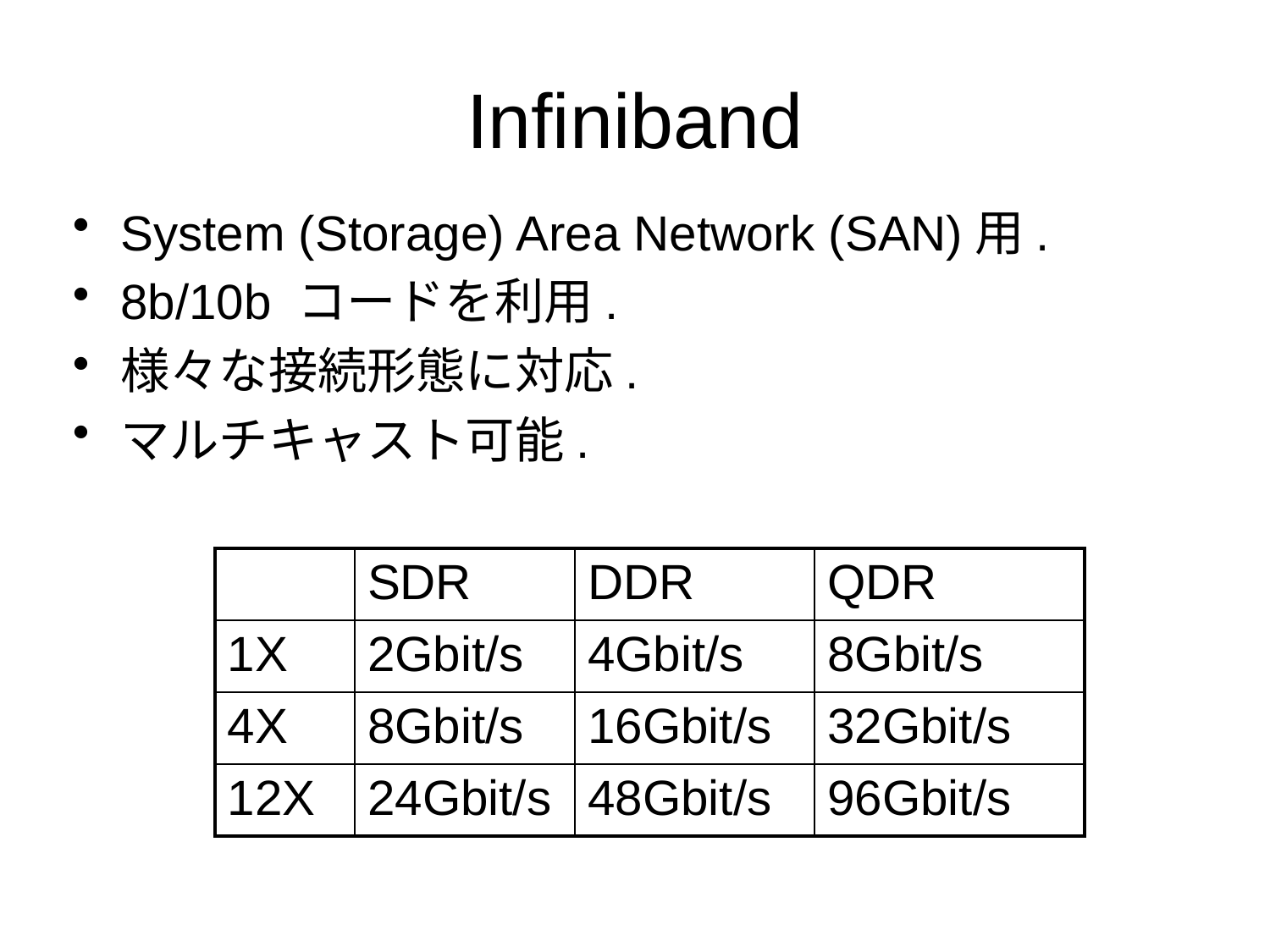

# Infiniband
System (Storage) Area Network (SAN)用.
8b/10b コードを利用.
様々な接続形態に対応.
マルチキャスト可能.

|  | SDR | DDR | QDR |
| --- | --- | --- | --- |
| 1X | 2Gbit/s | 4Gbit/s | 8Gbit/s |
| 4X | 8Gbit/s | 16Gbit/s | 32Gbit/s |
| 12X | 24Gbit/s | 48Gbit/s | 96Gbit/s |